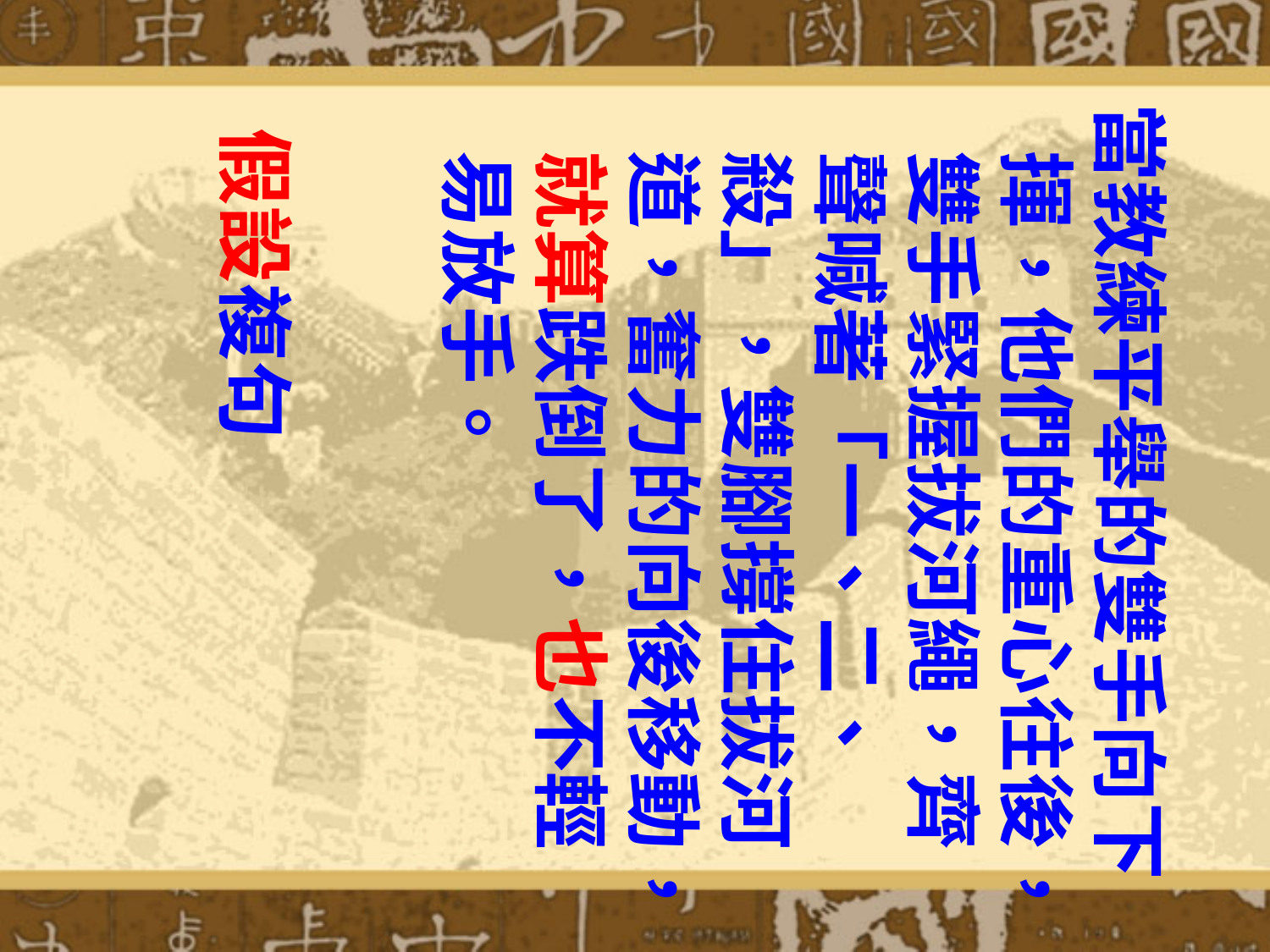

當教練平舉的雙手向下揮，他們的重心往後，雙手緊握拔河繩，齊聲喊著「一、二、殺」，雙腳撐住拔河道，奮力的向後移動，就算跌倒了，也不輕易放手。
假設複句